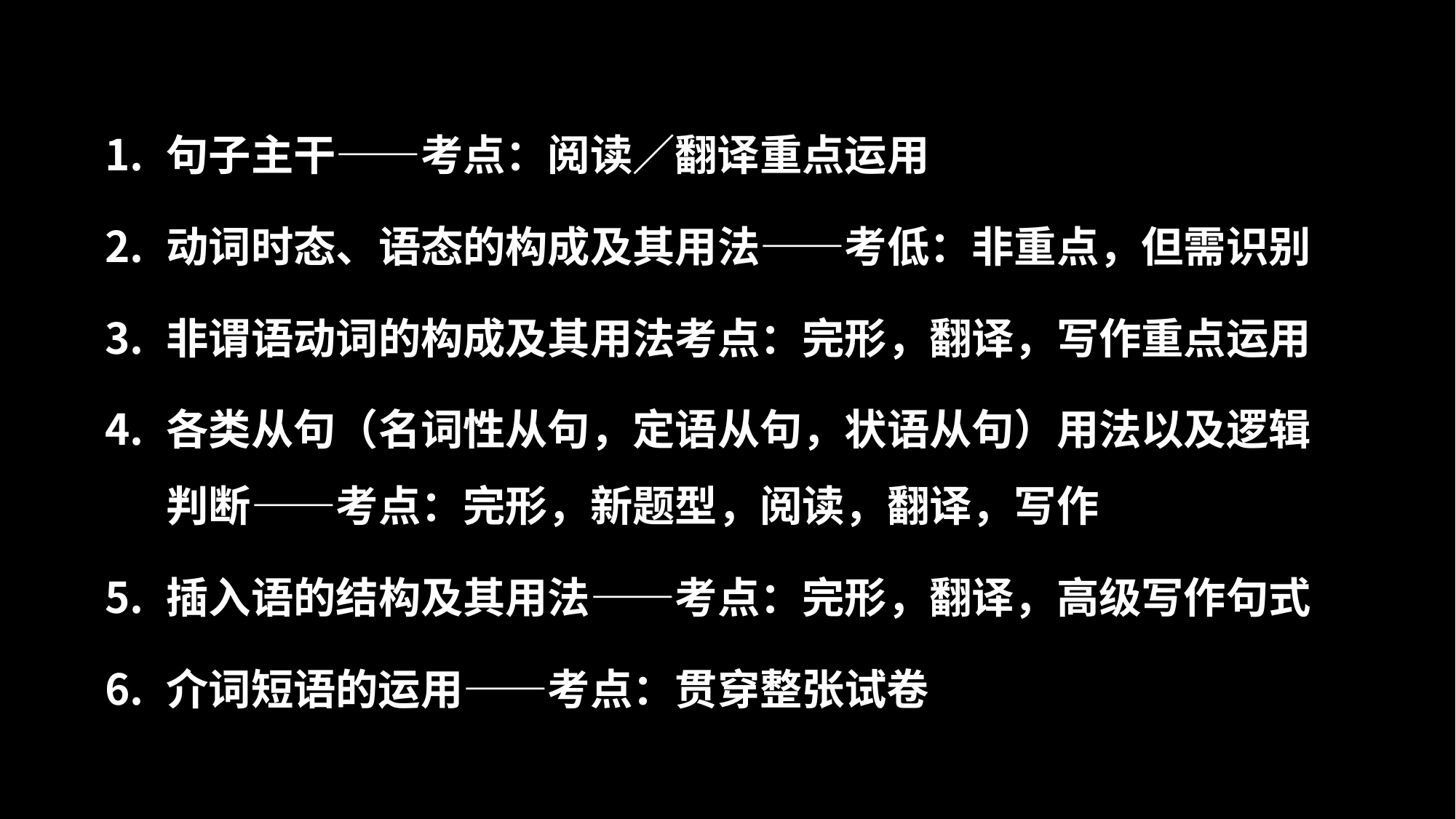

句子主干——考点：阅读／翻译重点运用
动词时态、语态的构成及其用法——考低：非重点，但需识别
非谓语动词的构成及其用法考点：完形，翻译，写作重点运用
各类从句（名词性从句，定语从句，状语从句）用法以及逻辑判断——考点：完形，新题型，阅读，翻译，写作
插入语的结构及其用法——考点：完形，翻译，高级写作句式
介词短语的运用——考点：贯穿整张试卷